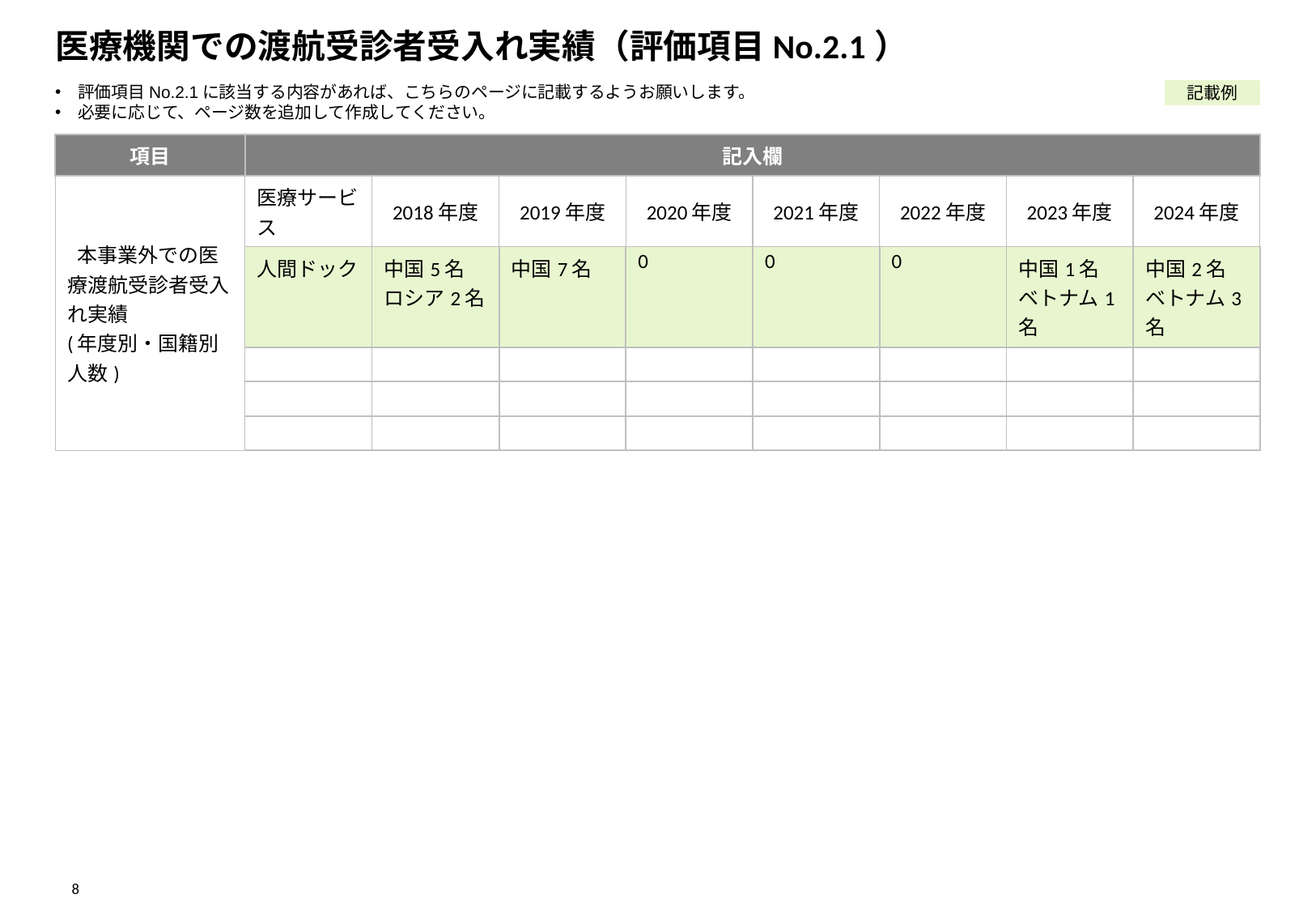

# 医療機関での渡航受診者受入れ実績（評価項目No.2.1）
記載例
評価項目No.2.1に該当する内容があれば、こちらのページに記載するようお願いします。
必要に応じて、ページ数を追加して作成してください。
| 項目 | 記入欄 |  |  |  |  |  |  |  |
| --- | --- | --- | --- | --- | --- | --- | --- | --- |
| 本事業外での医療渡航受診者受入れ実績 (年度別・国籍別人数) | 医療サービス | 2018年度 | 2019年度 | 2020年度 | 2021年度 | 2022年度 | 2023年度 | 2024年度 |
|  | 人間ドック | 中国5名 ロシア2名 | 中国7名 | 0 | 0 | 0 | 中国1名 ベトナム1名 | 中国2名 ベトナム3名 |
|  |  |  |  |  |  |  |  |  |
|  |  |  |  |  |  |  |  |  |
|  |  |  |  |  |  |  |  |  |
8